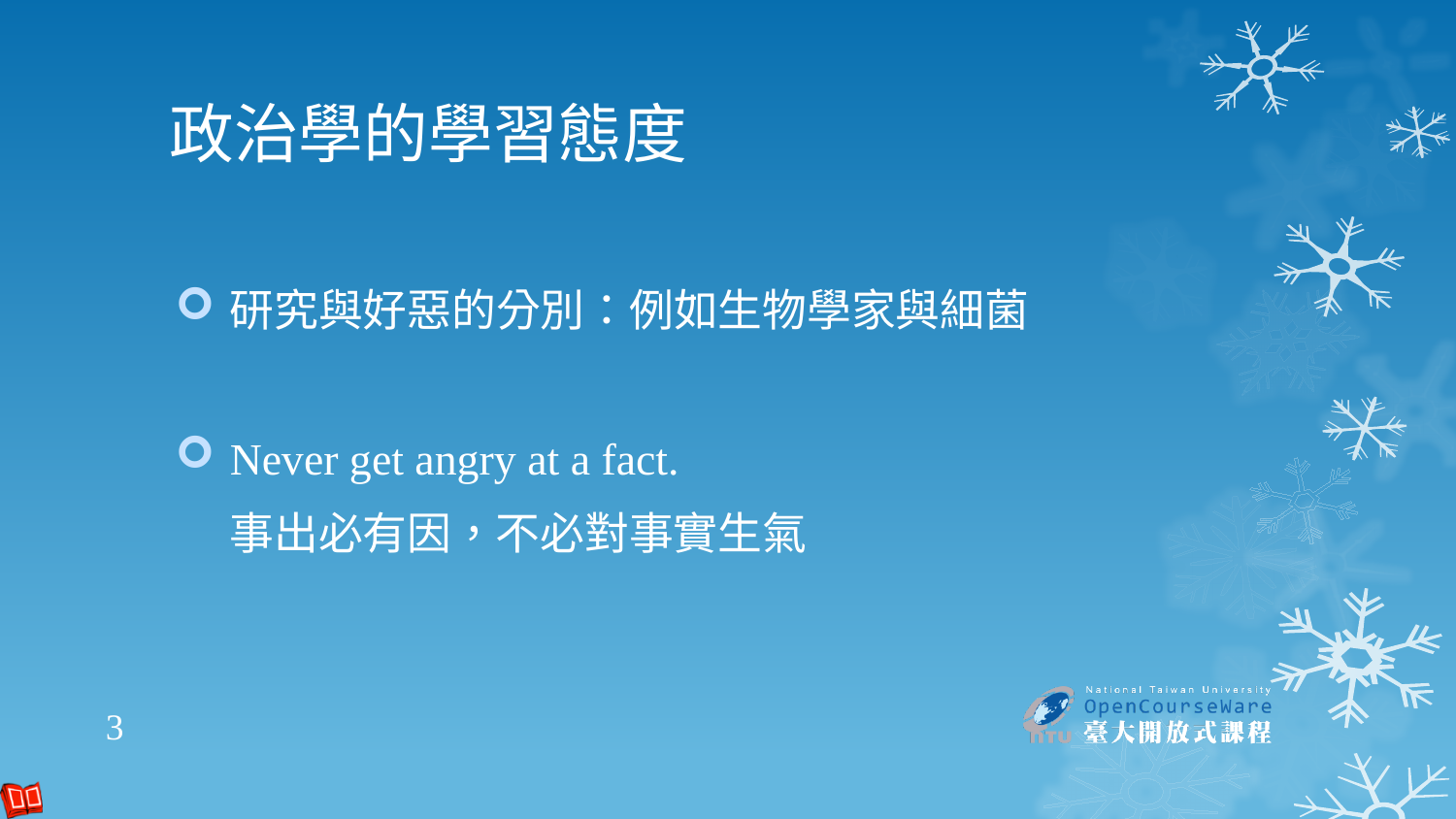

# 政治學的學習態度
研究與好惡的分別：例如生物學家與細菌

Never get angry at a fact.
　 事出必有因，不必對事實生氣

3